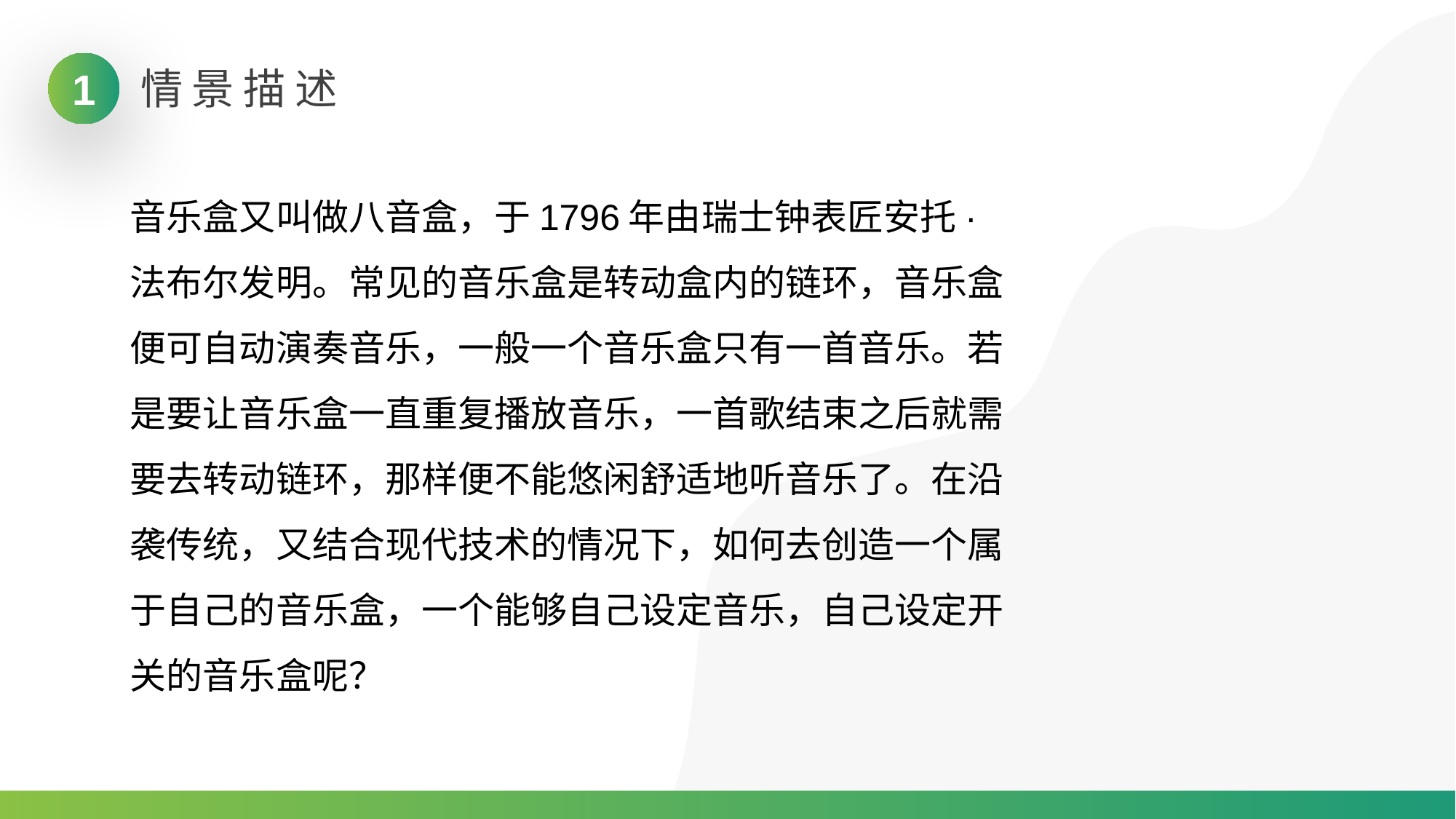

1
情景描述
音乐盒又叫做八音盒，于1796年由瑞士钟表匠安托·法布尔发明。常见的音乐盒是转动盒内的链环，音乐盒便可自动演奏音乐，一般一个音乐盒只有一首音乐。若是要让音乐盒一直重复播放音乐，一首歌结束之后就需要去转动链环，那样便不能悠闲舒适地听音乐了。在沿袭传统，又结合现代技术的情况下，如何去创造一个属于自己的音乐盒，一个能够自己设定音乐，自己设定开关的音乐盒呢？
02